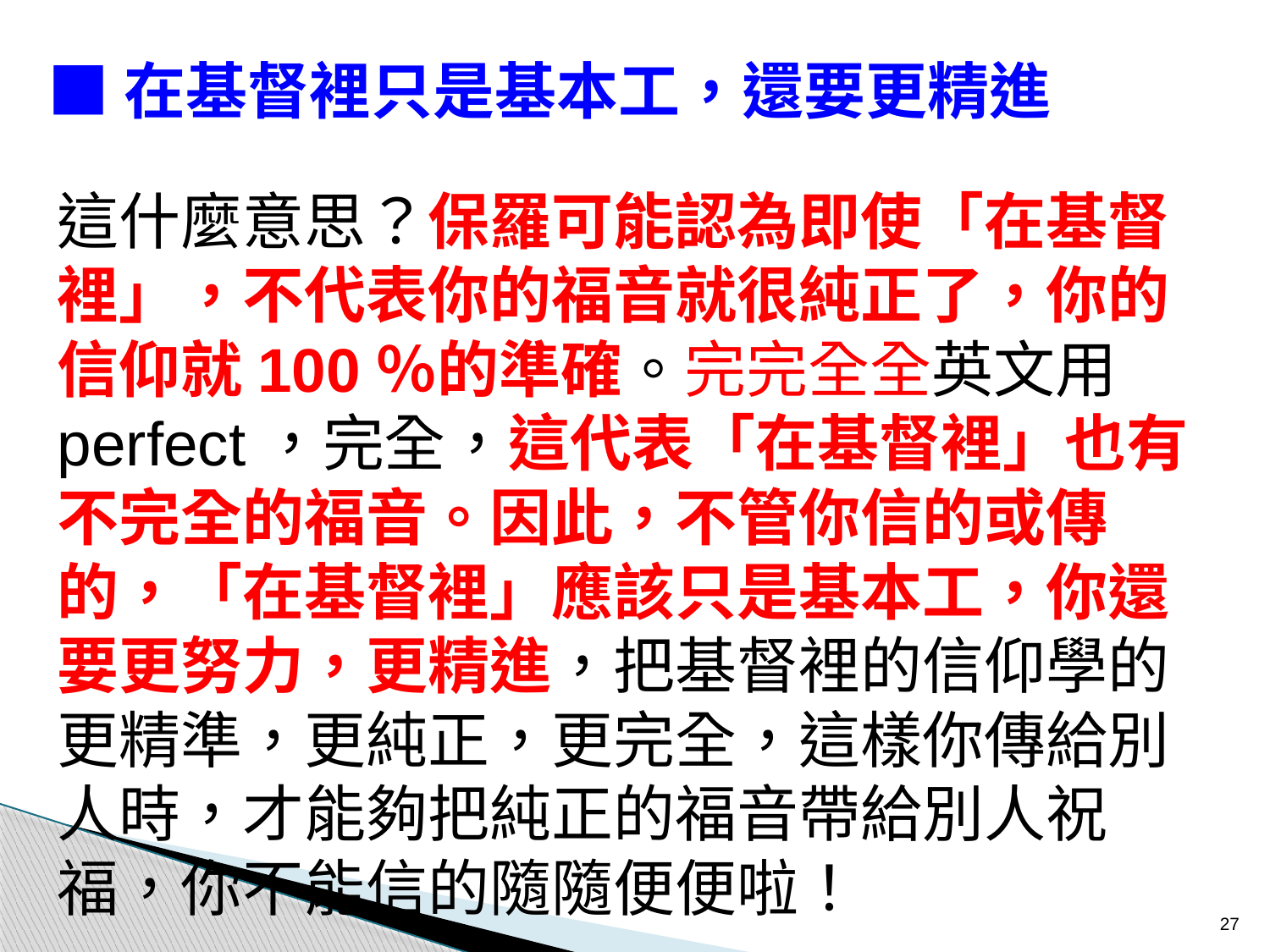

■在基督裡只是基本工，還要更精進
這什麼意思？保羅可能認為即使「在基督裡」，不代表你的福音就很純正了，你的信仰就100％的準確。完完全全英文用perfect，完全，這代表「在基督裡」也有不完全的福音。因此，不管你信的或傳的，「在基督裡」應該只是基本工，你還要更努力，更精進，把基督裡的信仰學的更精準，更純正，更完全，這樣你傳給別人時，才能夠把純正的福音帶給別人祝福，你不能信的隨隨便便啦！
27